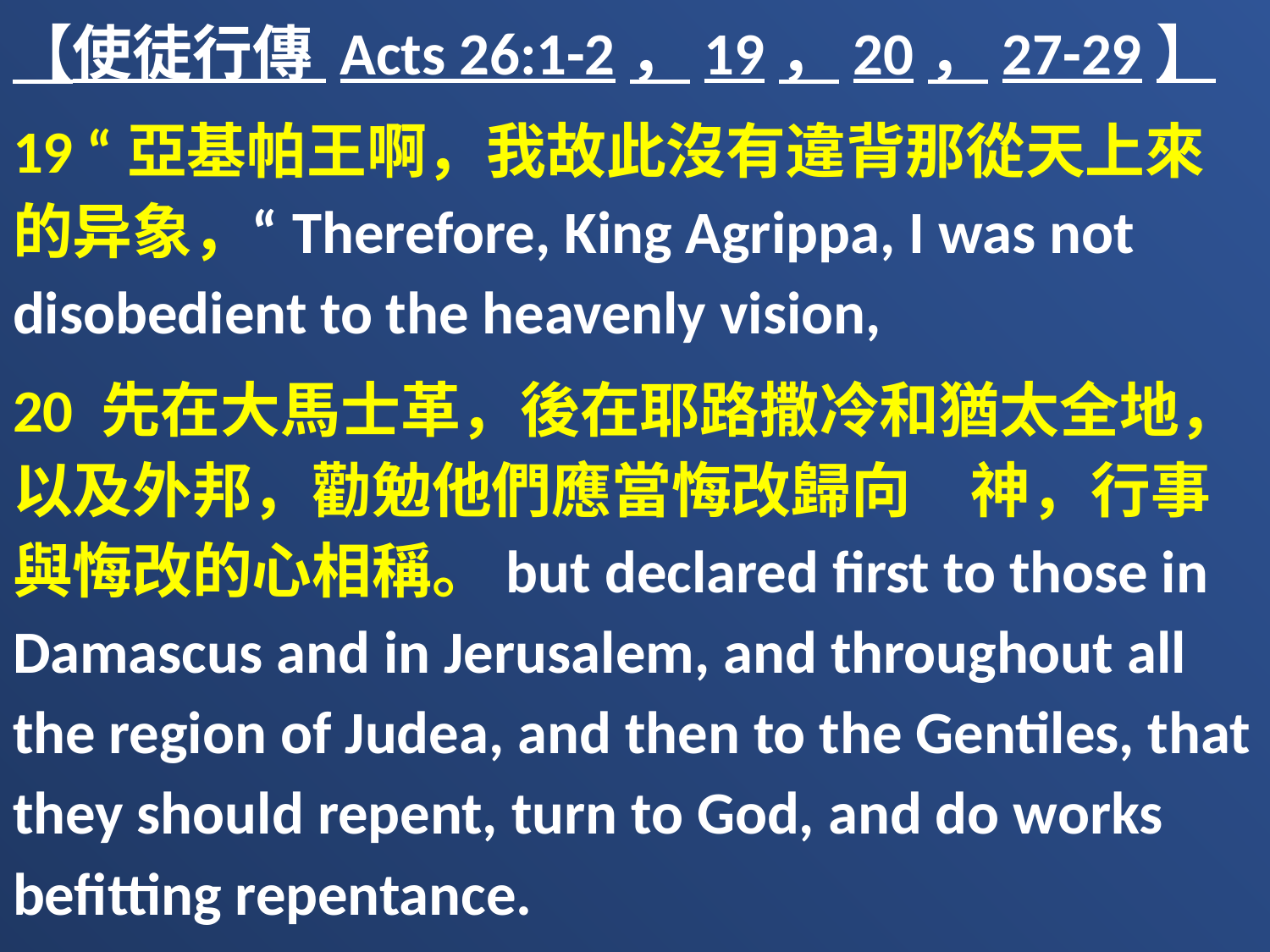

【使徒行傳 Acts 26:1-2，19，20，27-29】
19 “亞基帕王啊，我故此沒有違背那從天上來的异象，“Therefore, King Agrippa, I was not disobedient to the heavenly vision,
20 先在大馬士革，後在耶路撒冷和猶太全地，以及外邦，勸勉他們應當悔改歸向　神，行事與悔改的心相稱。but declared first to those in Damascus and in Jerusalem, and throughout all the region of Judea, and then to the Gentiles, that they should repent, turn to God, and do works befitting repentance.